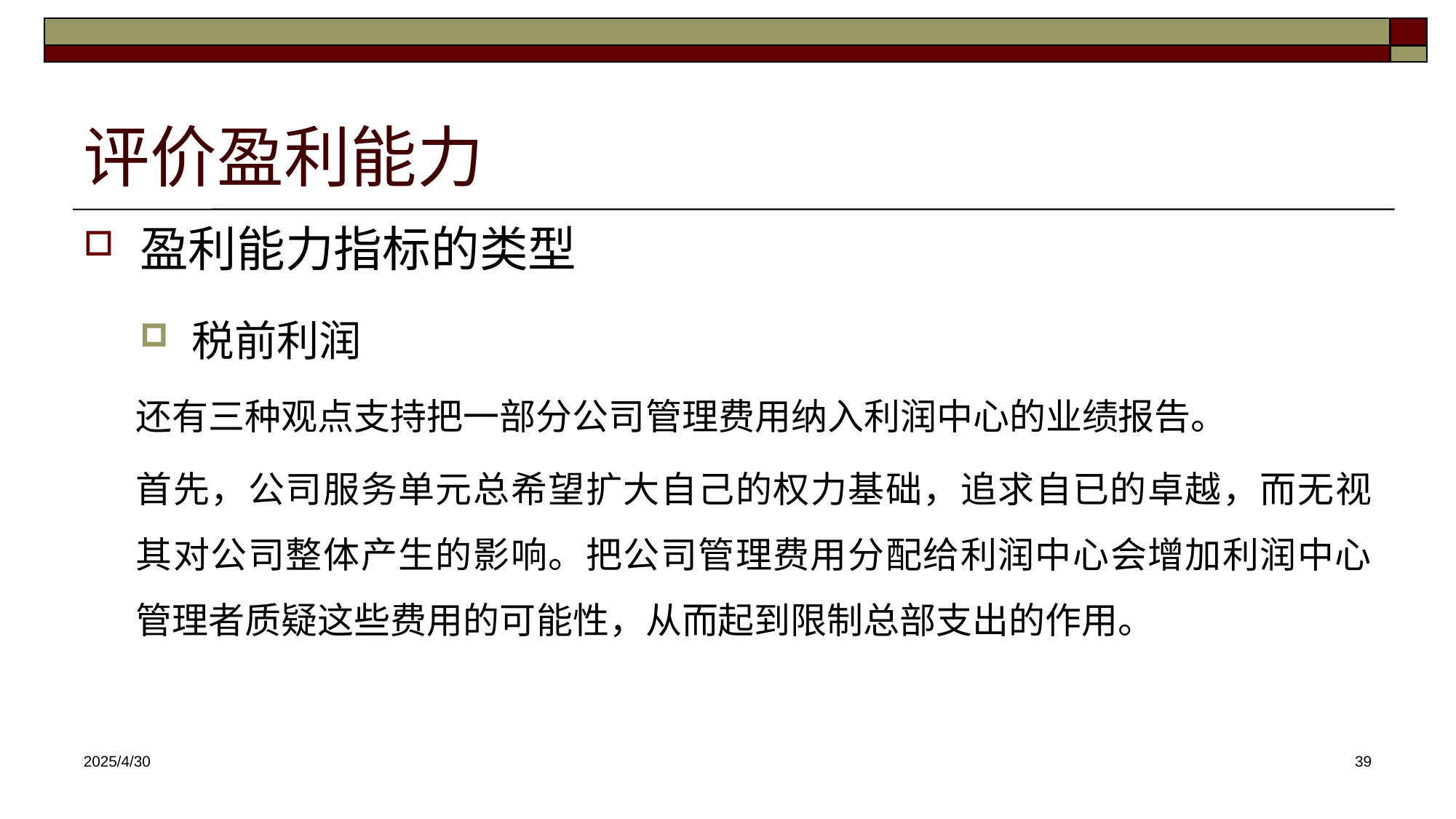

# 评价盈利能力
盈利能力指标的类型
税前利润
还有三种观点支持把一部分公司管理费用纳入利润中心的业绩报告。
首先，公司服务单元总希望扩大自己的权力基础，追求自已的卓越，而无视其对公司整体产生的影响。把公司管理费用分配给利润中心会增加利润中心管理者质疑这些费用的可能性，从而起到限制总部支出的作用。
2025/4/30
39